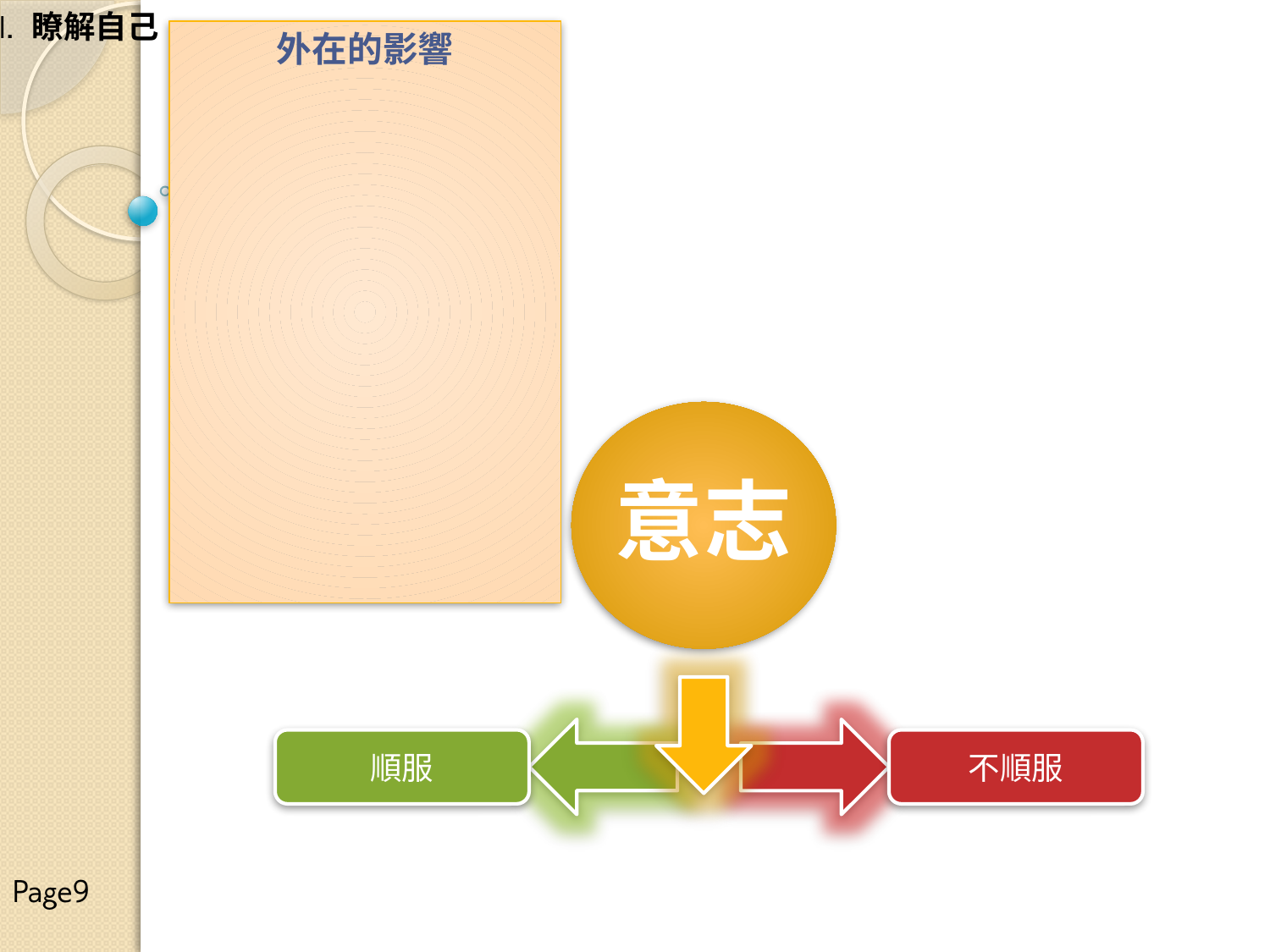

I. 瞭解自己
外在的影響
意志

順服
不順服
Page9